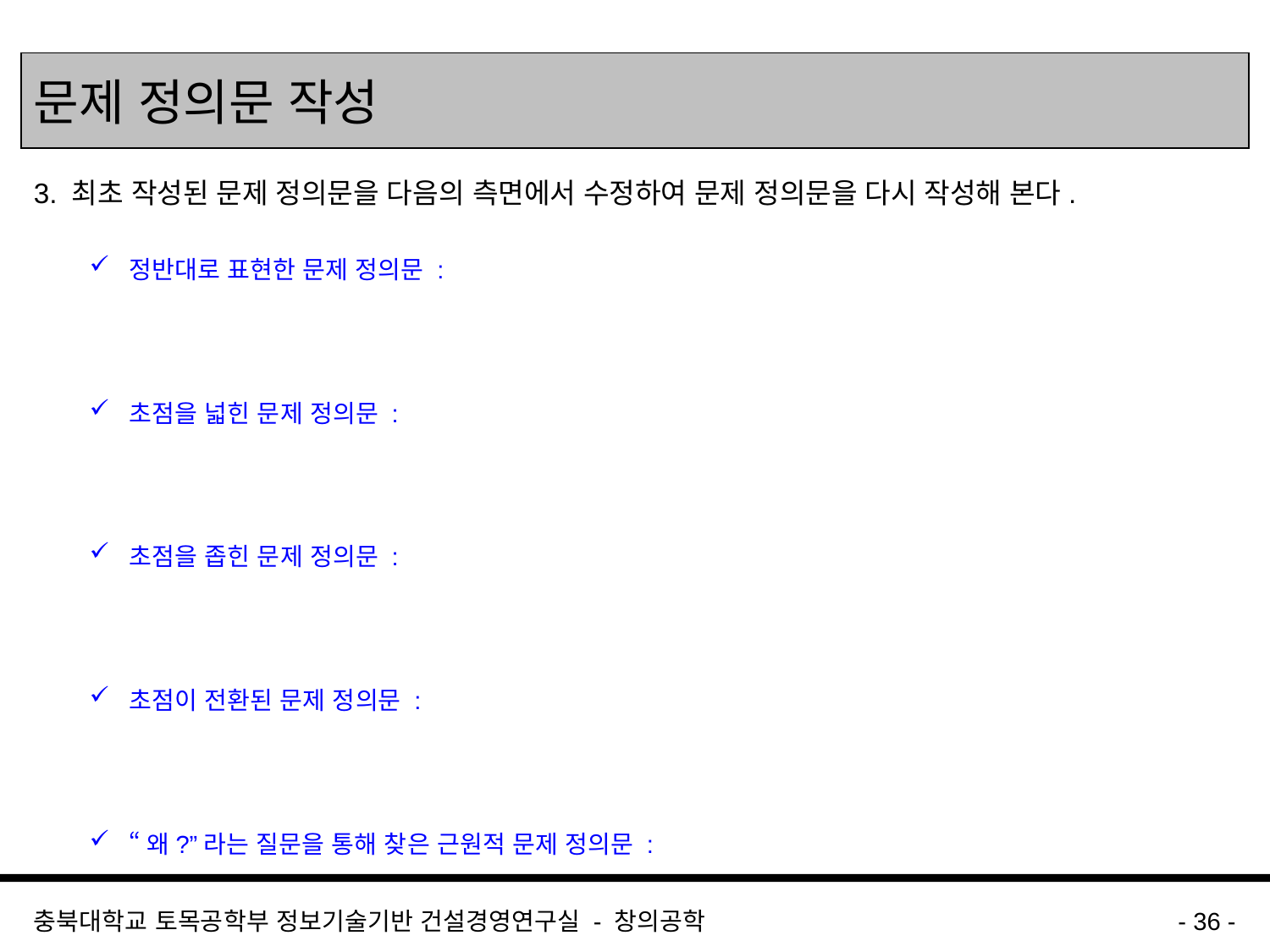

# 문제 정의문 작성
3. 최초 작성된 문제 정의문을 다음의 측면에서 수정하여 문제 정의문을 다시 작성해 본다.

정반대로 표현한 문제 정의문 :

초점을 넓힌 문제 정의문 :

초점을 좁힌 문제 정의문 :

초점이 전환된 문제 정의문 :

“왜?”라는 질문을 통해 찾은 근원적 문제 정의문 :
충북대학교 토목공학부 정보기술기반 건설경영연구실 - 창의공학
- 36 -